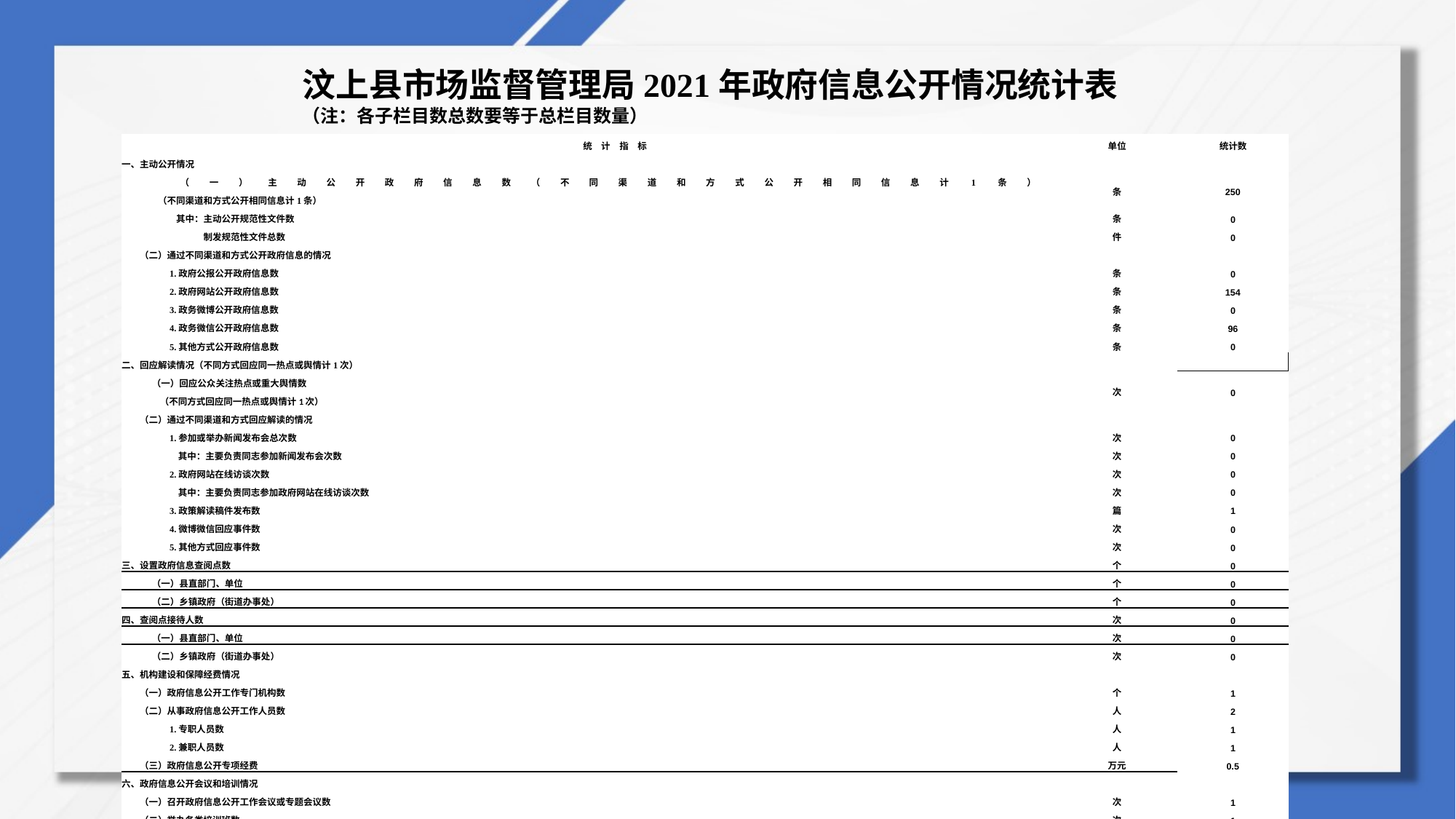

汶上县市场监督管理局2021年政府信息公开情况统计表
（注：各子栏目数总数要等于总栏目数量）

| 统　计　指　标 | 单位 | 统计数 |
| --- | --- | --- |
| 一、主动公开情况 |  |  |
| （一）主动公开政府信息数（不同渠道和方式公开相同信息计1条） 　　　　（不同渠道和方式公开相同信息计1条） | 条 | 250 |
| 其中：主动公开规范性文件数 | 条 | 0 |
| 制发规范性文件总数 | 件 | 0 |
| （二）通过不同渠道和方式公开政府信息的情况 |  |  |
| 1.政府公报公开政府信息数 | 条 | 0 |
| 2.政府网站公开政府信息数 | 条 | 154 |
| 3.政务微博公开政府信息数 | 条 | 0 |
| 4.政务微信公开政府信息数 | 条 | 96 |
| 5.其他方式公开政府信息数 | 条 | 0 |
| 二、回应解读情况（不同方式回应同一热点或舆情计1次） |  |  |
| （一）回应公众关注热点或重大舆情数 　　　　 （不同方式回应同一热点或舆情计1次） | 次 | 0 |
| （二）通过不同渠道和方式回应解读的情况 |  |  |
| 1.参加或举办新闻发布会总次数 | 次 | 0 |
| 其中：主要负责同志参加新闻发布会次数 | 次 | 0 |
| 2.政府网站在线访谈次数 | 次 | 0 |
| 其中：主要负责同志参加政府网站在线访谈次数 | 次 | 0 |
| 3.政策解读稿件发布数 | 篇 | 1 |
| 4.微博微信回应事件数 | 次 | 0 |
| 5.其他方式回应事件数 | 次 | 0 |
| 三、设置政府信息查阅点数 | 个 | 0 |
| （一）县直部门、单位 | 个 | 0 |
| （二）乡镇政府（街道办事处） | 个 | 0 |
| 四、查阅点接待人数 | 次 | 0 |
| （一）县直部门、单位 | 次 | 0 |
| （二）乡镇政府（街道办事处） | 次 | 0 |
| 五、机构建设和保障经费情况 |  |  |
| （一）政府信息公开工作专门机构数 | 个 | 1 |
| （二）从事政府信息公开工作人员数 | 人 | 2 |
| 1.专职人员数 | 人 | 1 |
| 2.兼职人员数 | 人 | 1 |
| （三）政府信息公开专项经费 | 万元 | 0.5 |
| 六、政府信息公开会议和培训情况 |  |  |
| （一）召开政府信息公开工作会议或专题会议数 | 次 | 1 |
| （二）举办各类培训班数 | 次 | 1 |
| （三）接受培训人员数 | 人次 | 42 |